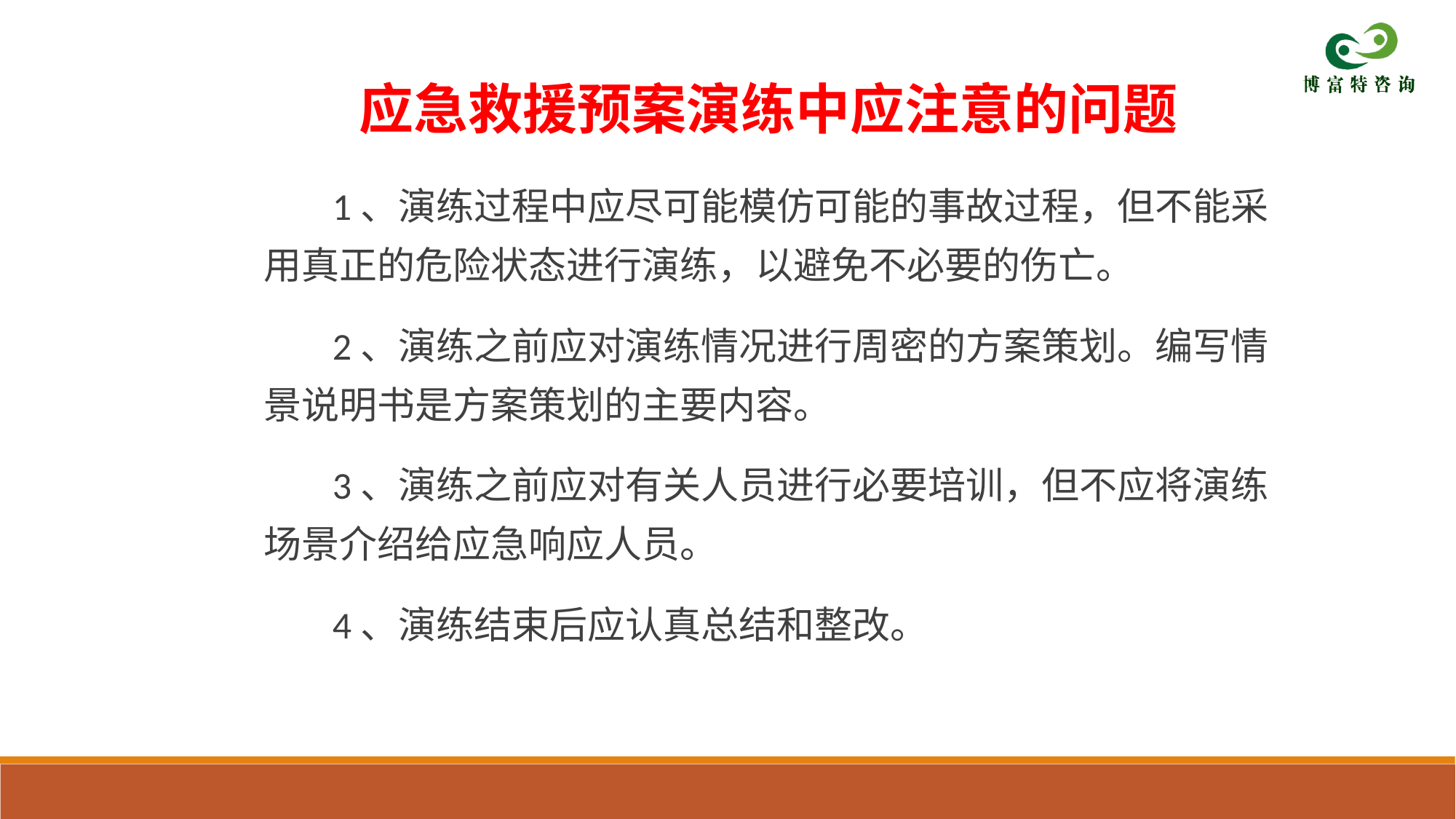

应急救援预案演练中应注意的问题
        1、演练过程中应尽可能模仿可能的事故过程，但不能采用真正的危险状态进行演练，以避免不必要的伤亡。
        2、演练之前应对演练情况进行周密的方案策划。编写情景说明书是方案策划的主要内容。
        3、演练之前应对有关人员进行必要培训，但不应将演练场景介绍给应急响应人员。
        4、演练结束后应认真总结和整改。